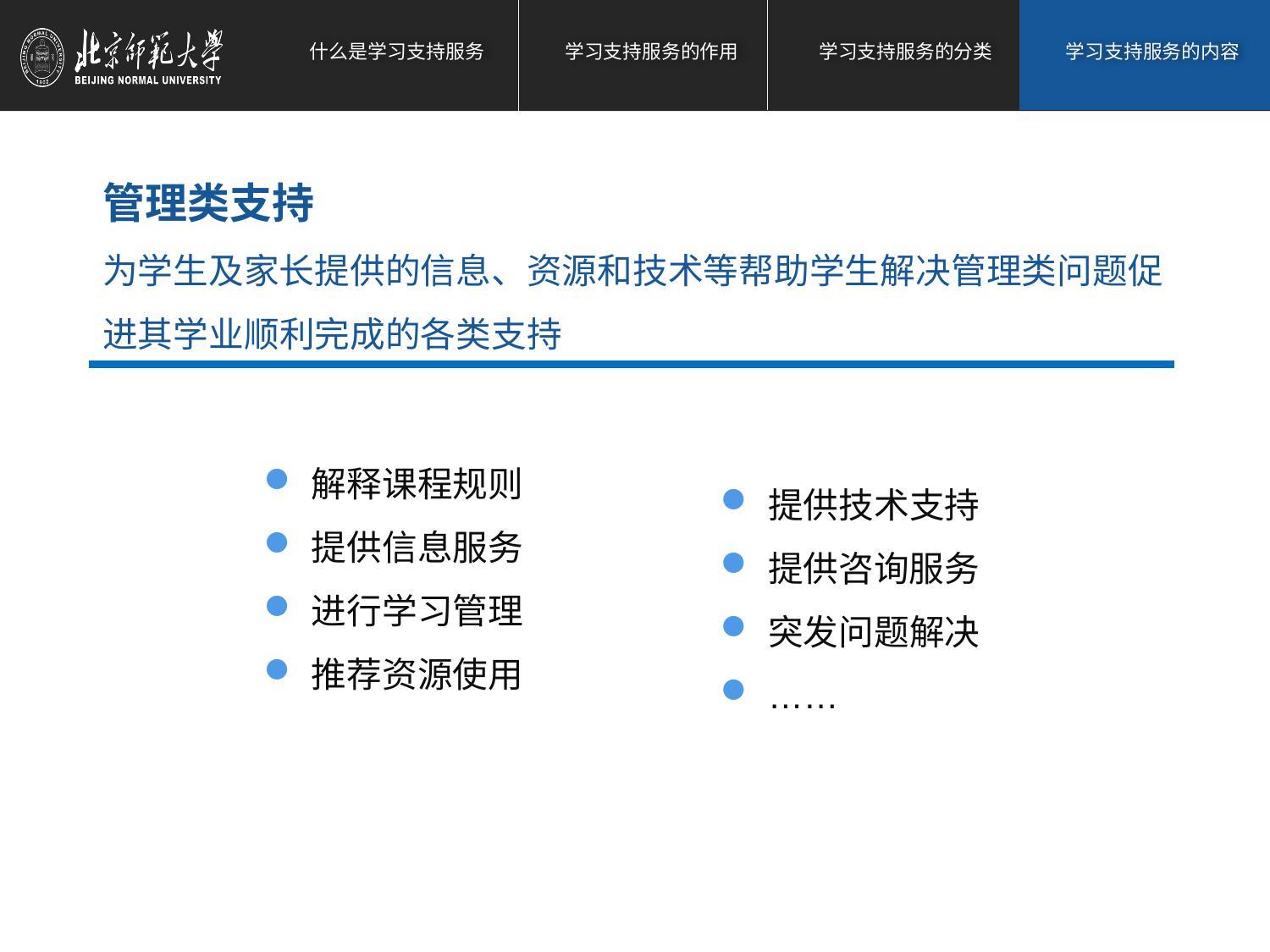

管理类支持
为学生及家长提供的信息、资源和技术等帮助学生解决管理类问题促进其学业顺利完成的各类支持

解释课程规则
提供信息服务
进行学习管理
推荐资源使用

提供技术支持
提供咨询服务
突发问题解决
……